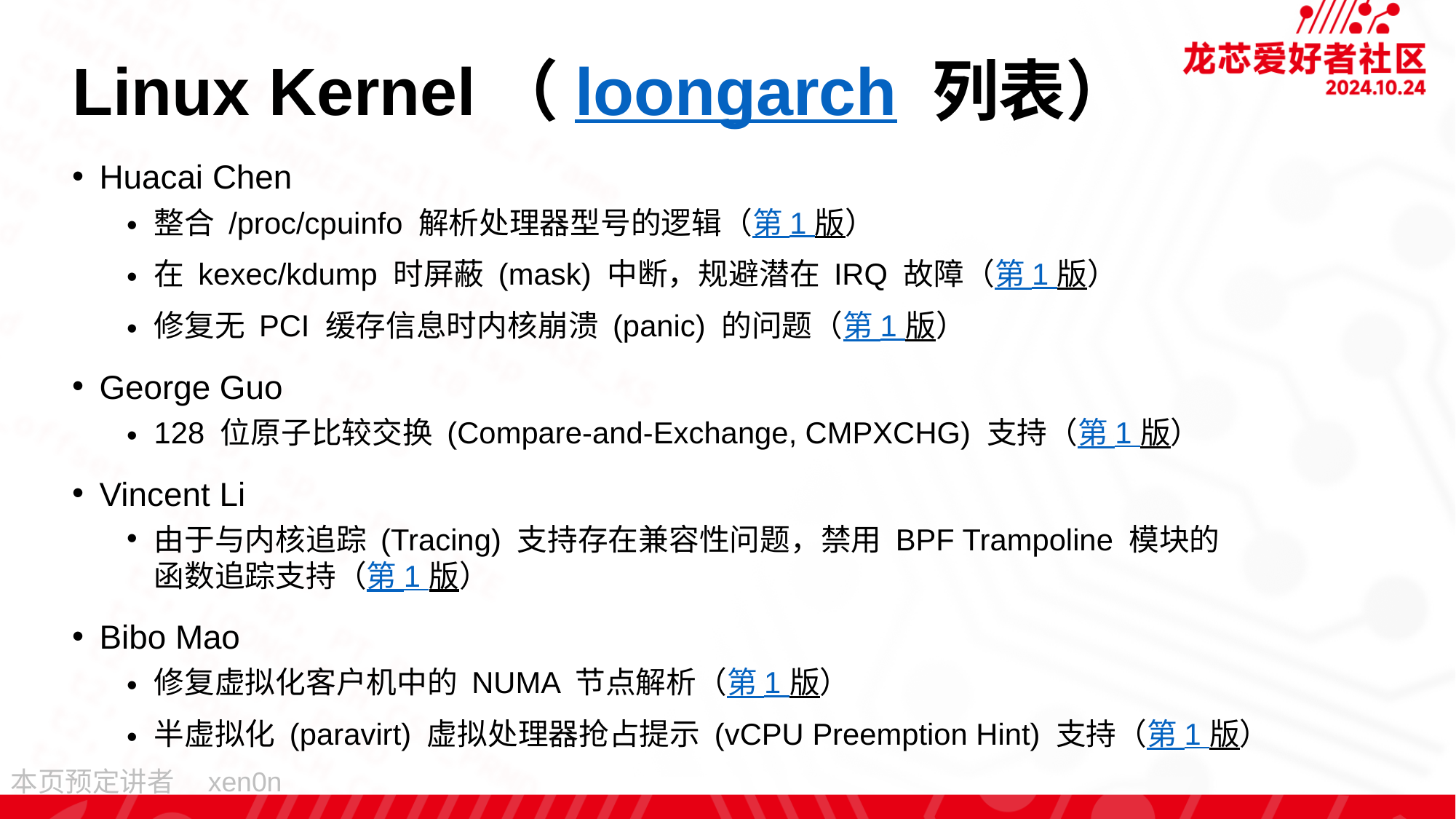

# Linux Kernel（loongarch 列表）
Huacai Chen
整合 /proc/cpuinfo 解析处理器型号的逻辑（第 1 版）
在 kexec/kdump 时屏蔽 (mask) 中断，规避潜在 IRQ 故障（第 1 版）
修复无 PCI 缓存信息时内核崩溃 (panic) 的问题（第 1 版）
George Guo
128 位原子比较交换 (Compare-and-Exchange, CMPXCHG) 支持（第 1 版）
Vincent Li
由于与内核追踪 (Tracing) 支持存在兼容性问题，禁用 BPF Trampoline 模块的
函数追踪支持（第 1 版）
Bibo Mao
修复虚拟化客户机中的 NUMA 节点解析（第 1 版）
半虚拟化 (paravirt) 虚拟处理器抢占提示 (vCPU Preemption Hint) 支持（第 1 版）
xen0n